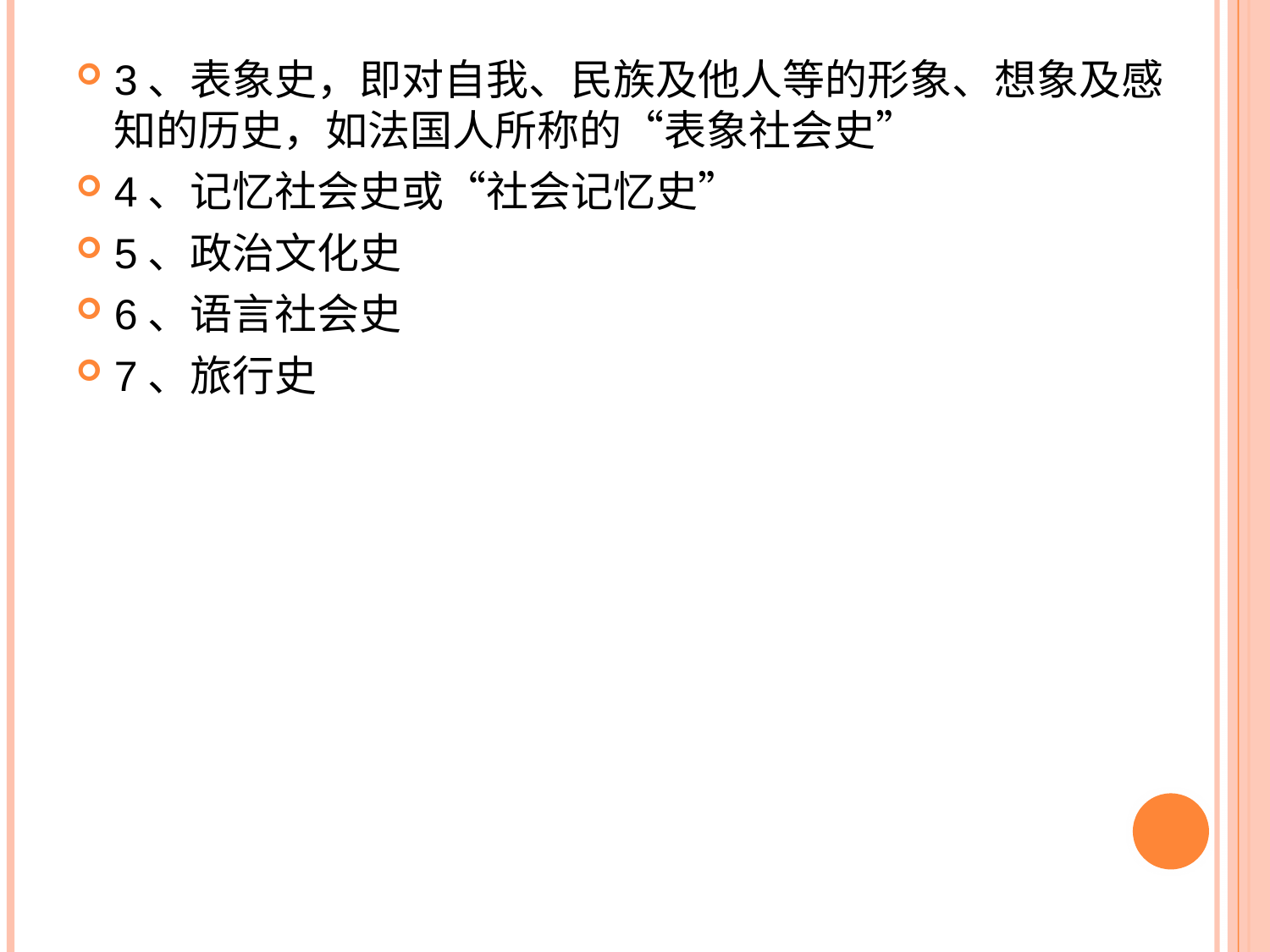

3、表象史，即对自我、民族及他人等的形象、想象及感知的历史，如法国人所称的“表象社会史”
4、记忆社会史或“社会记忆史”
5、政治文化史
6、语言社会史
7、旅行史